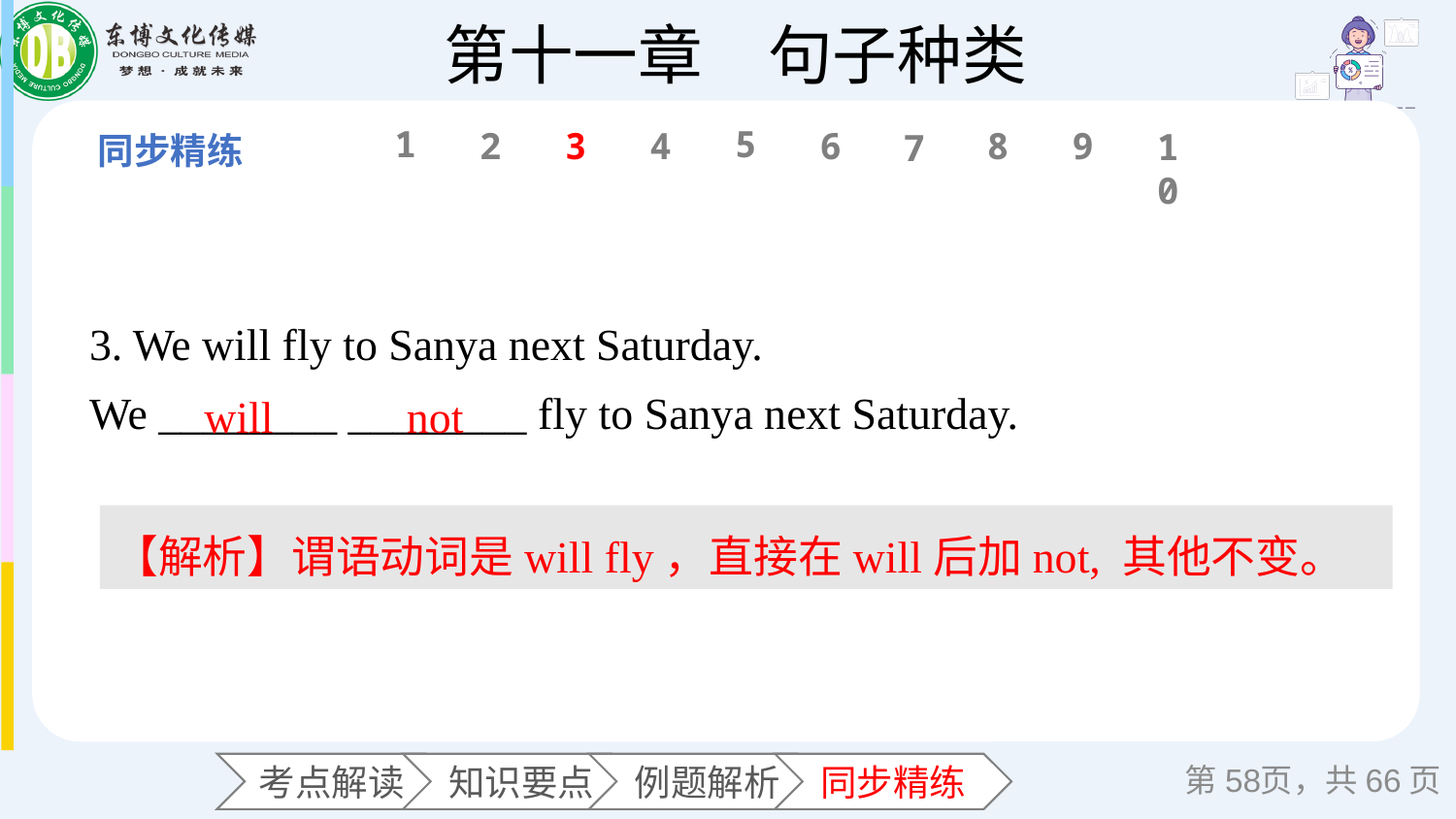

1
5
6
2
3
4
8
9
10
7

3. We will fly to Sanya next Saturday.
We ________ ________ fly to Sanya next Saturday.
 will
not
【解析】谓语动词是will fly，直接在will后加not, 其他不变。
第58页，共66页